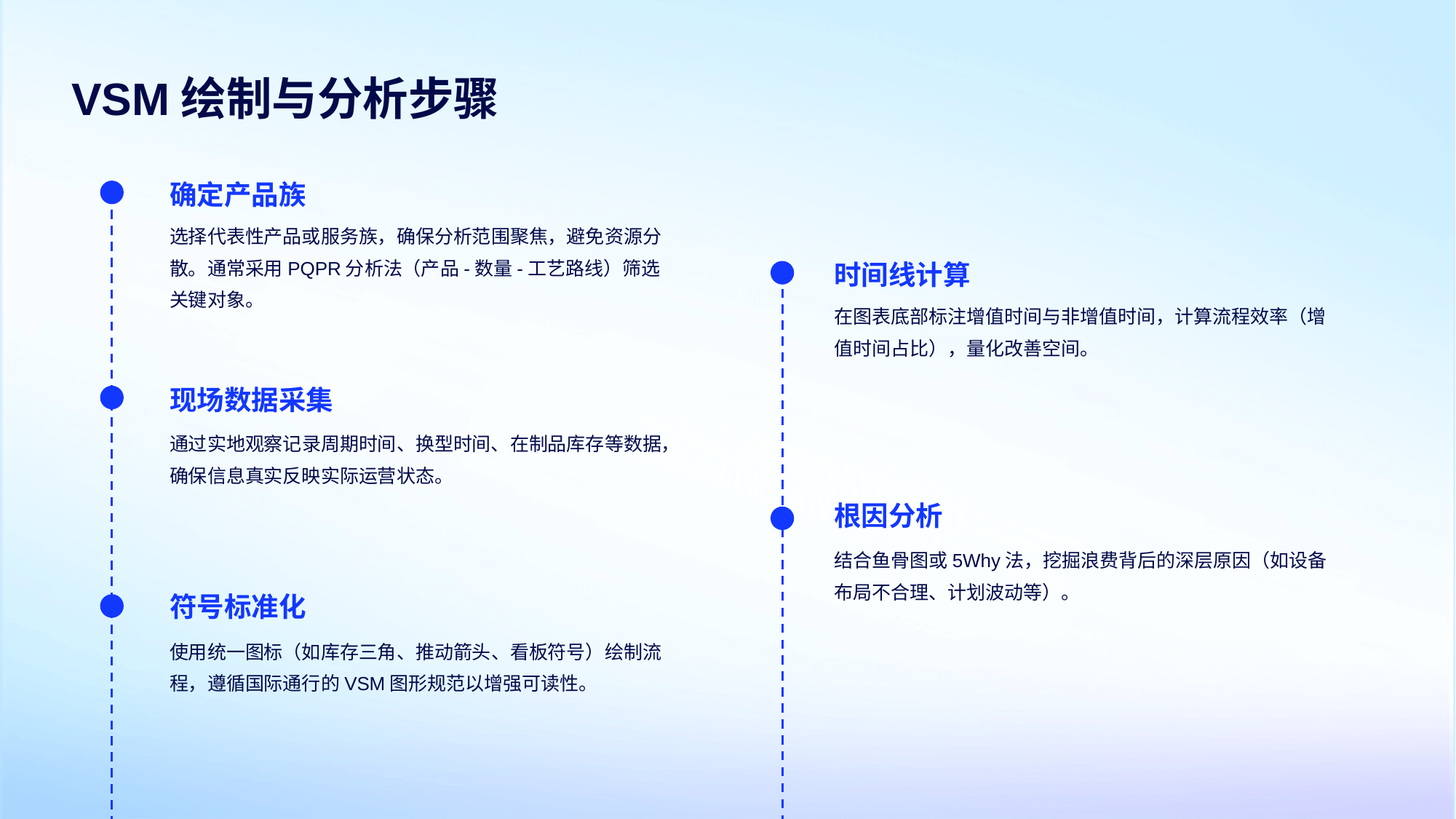

VSM绘制与分析步骤
确定产品族

选择代表性产品或服务族，确保分析范围聚焦，避免资源分散。通常采用PQPR分析法（产品-数量-工艺路线）筛选关键对象。
时间线计算

在图表底部标注增值时间与非增值时间，计算流程效率（增值时间占比），量化改善空间。
现场数据采集
通过实地观察记录周期时间、换型时间、在制品库存等数据，确保信息真实反映实际运营状态。
根因分析

结合鱼骨图或5Why法，挖掘浪费背后的深层原因（如设备布局不合理、计划波动等）。
符号标准化
使用统一图标（如库存三角、推动箭头、看板符号）绘制流程，遵循国际通行的VSM图形规范以增强可读性。